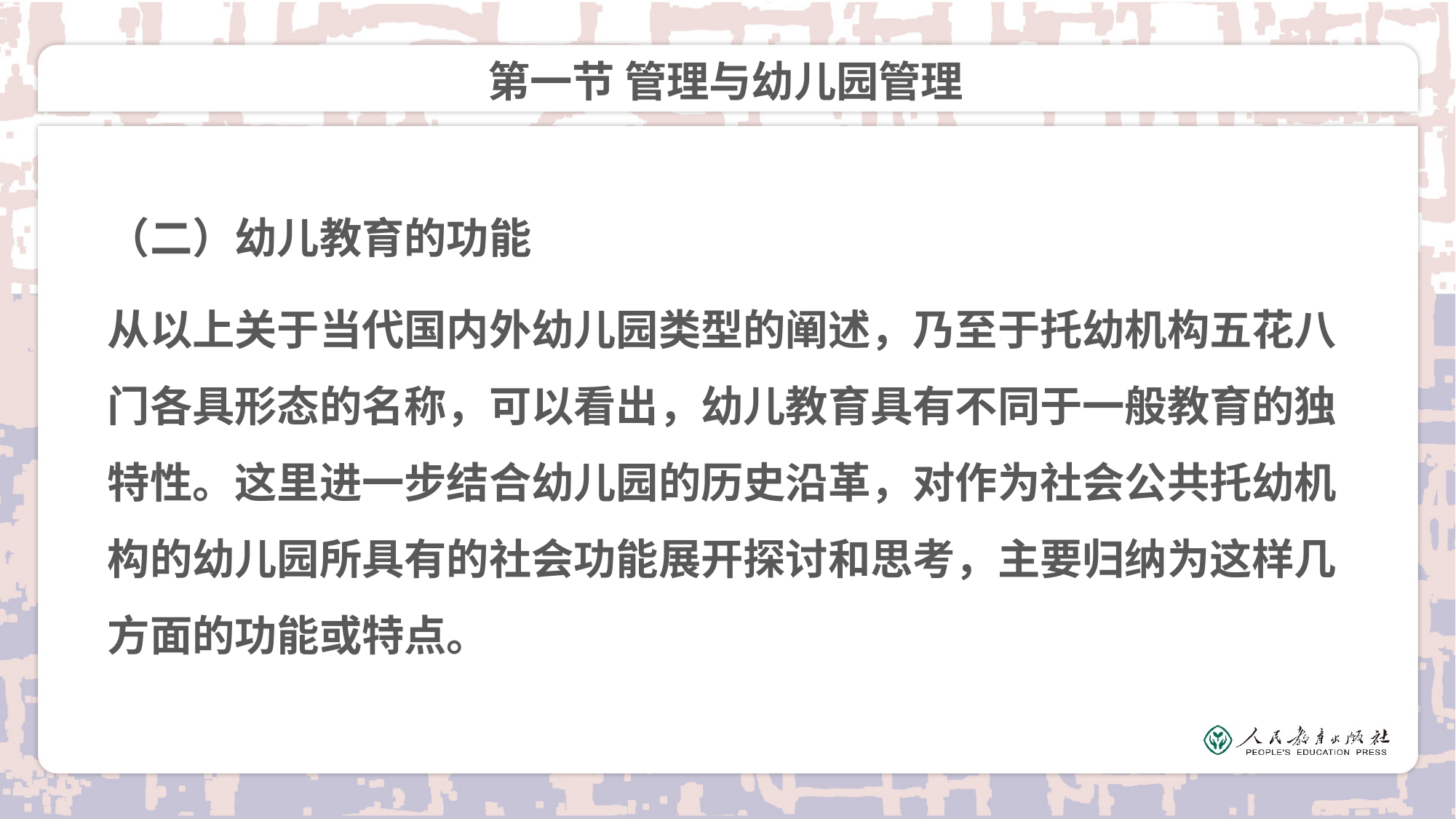

# 第一节 管理与幼儿园管理
（二）幼儿教育的功能
从以上关于当代国内外幼儿园类型的阐述，乃至于托幼机构五花八门各具形态的名称，可以看出，幼儿教育具有不同于一般教育的独特性。这里进一步结合幼儿园的历史沿革，对作为社会公共托幼机构的幼儿园所具有的社会功能展开探讨和思考，主要归纳为这样几方面的功能或特点。